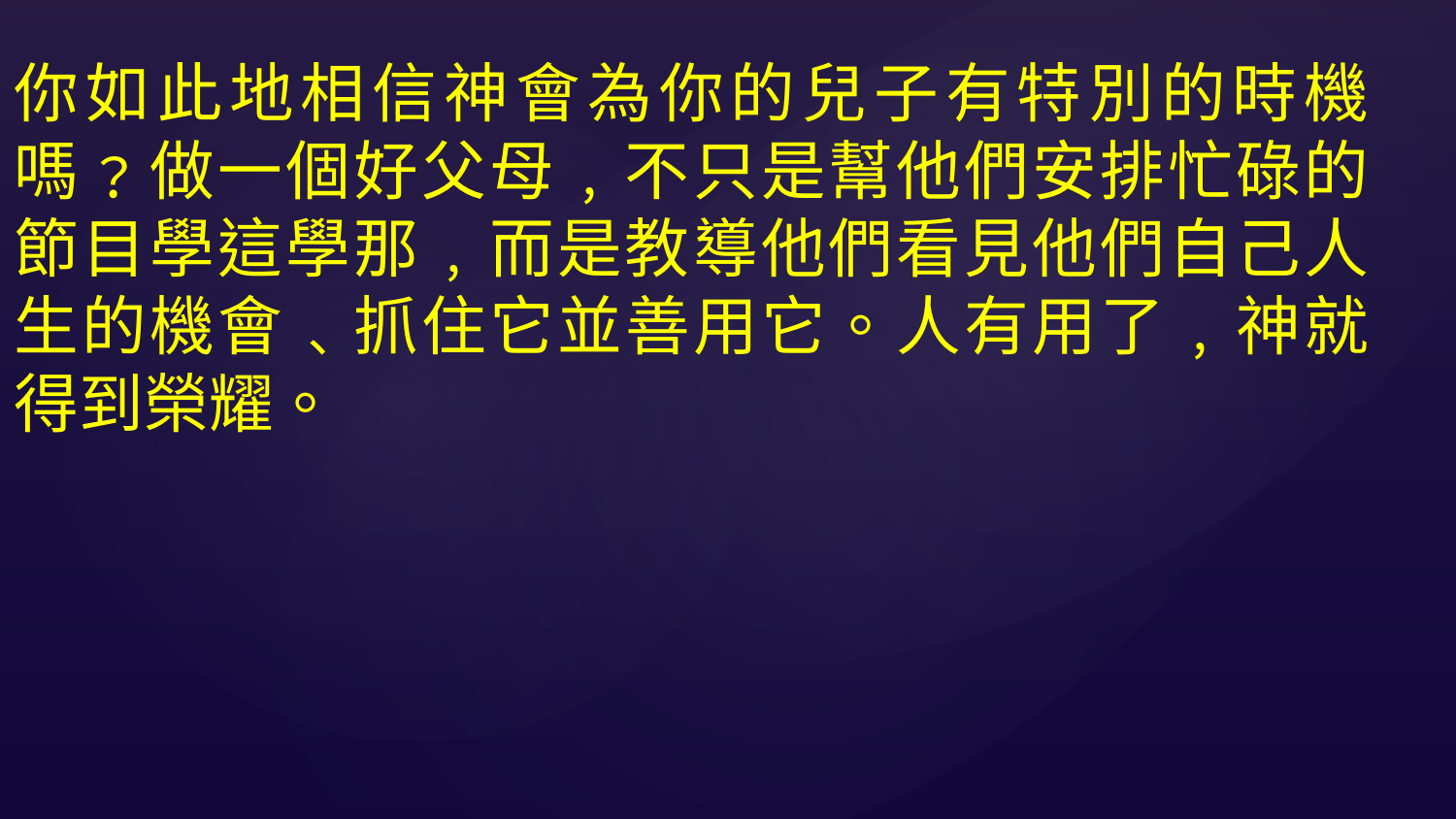

你如此地相信神會為你的兒子有特別的時機嗎﹖做一個好父母﹐不只是幫他們安排忙碌的節目學這學那﹐而是教導他們看見他們自己人生的機會﹑抓住它並善用它。人有用了﹐神就得到榮耀。